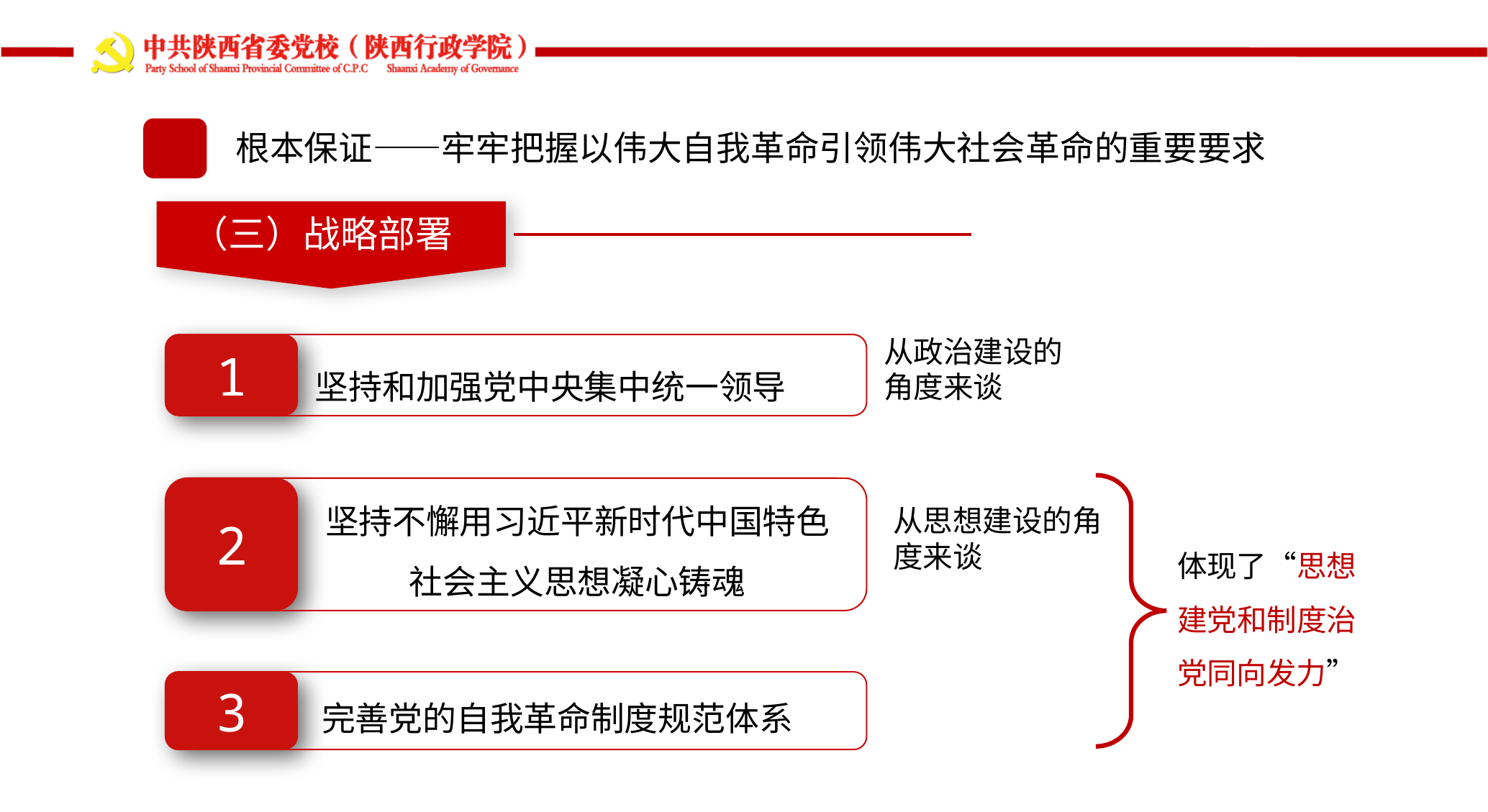

根本保证——牢牢把握以伟大自我革命引领伟大社会革命的重要要求

（三）战略部署
从政治建设的角度来谈
1

坚持和加强党中央集中统一领导
坚持不懈用习近平新时代中国特色社会主义思想凝心铸魂

2

从思想建设的角度来谈
体现了“思想建党和制度治党同向发力”
3

完善党的自我革命制度规范体系